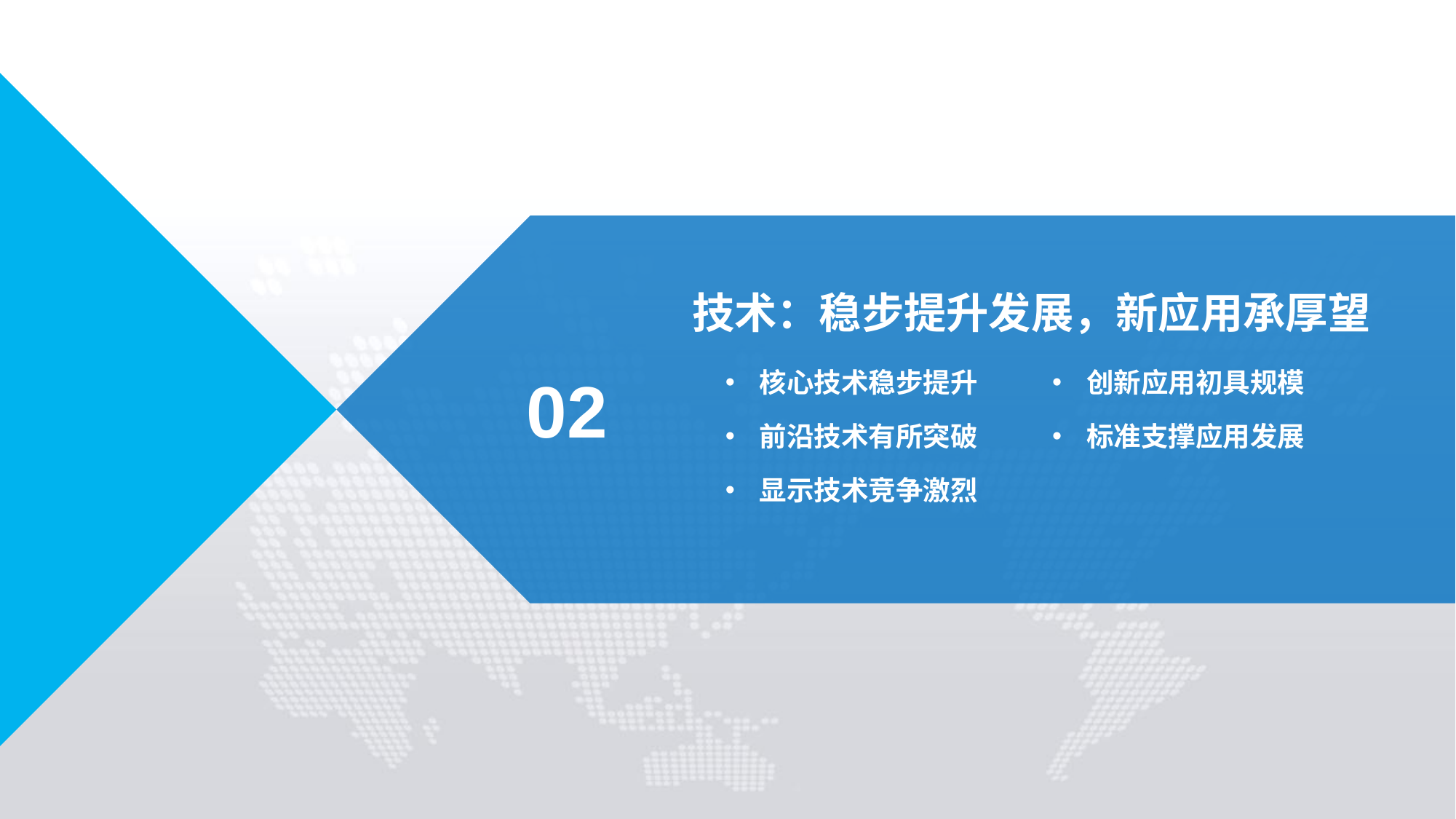

技术：稳步提升发展，新应用承厚望
02
核心技术稳步提升
创新应用初具规模
前沿技术有所突破
标准支撑应用发展
显示技术竞争激烈